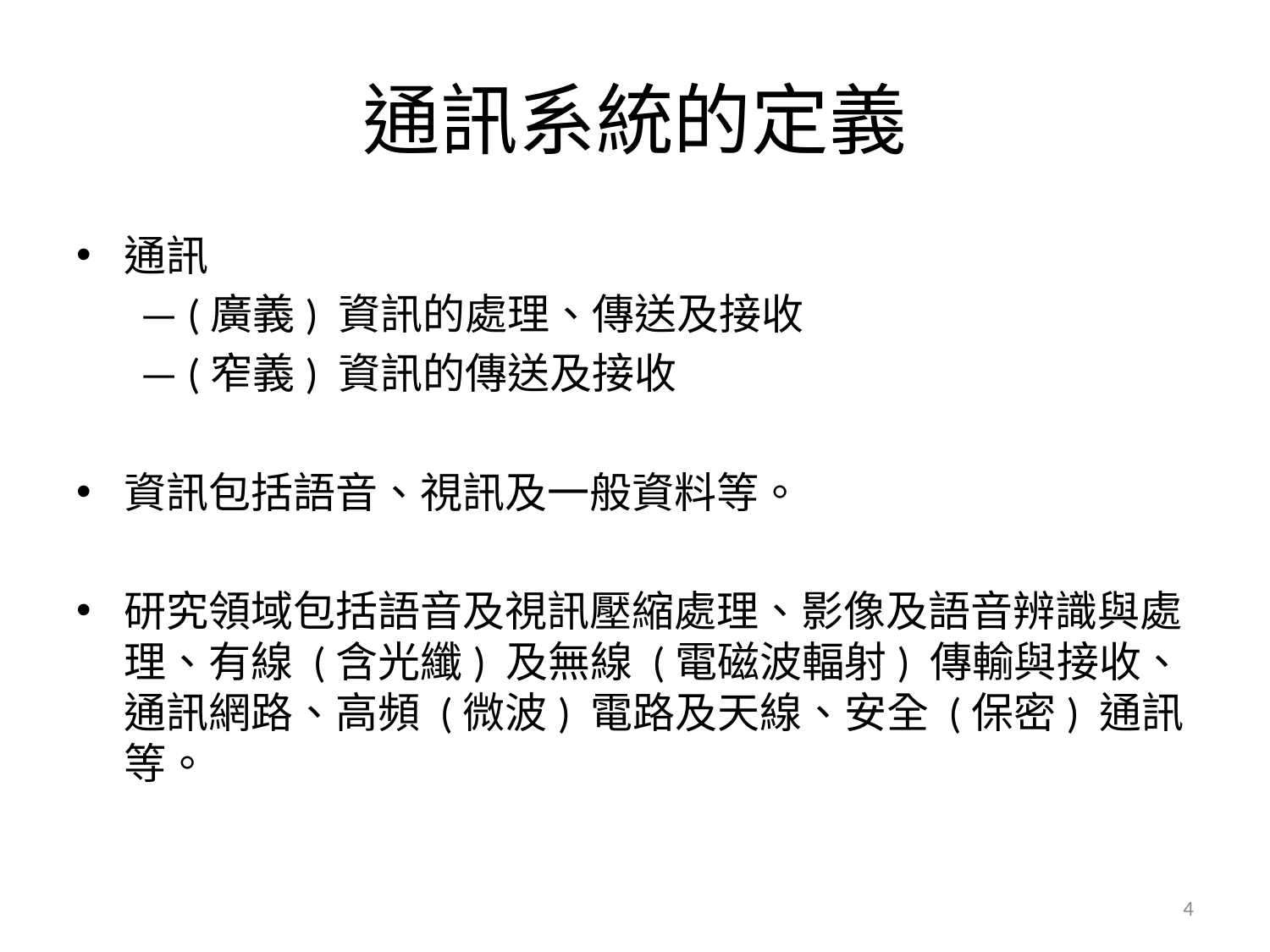

# 通訊系統的定義
通訊
— (廣義) 資訊的處理、傳送及接收
— (窄義) 資訊的傳送及接收

資訊包括語音、視訊及一般資料等。

研究領域包括語音及視訊壓縮處理、影像及語音辨識與處理、有線 (含光纖) 及無線 (電磁波輻射) 傳輸與接收、通訊網路、高頻 (微波) 電路及天線、安全 (保密) 通訊等。

4